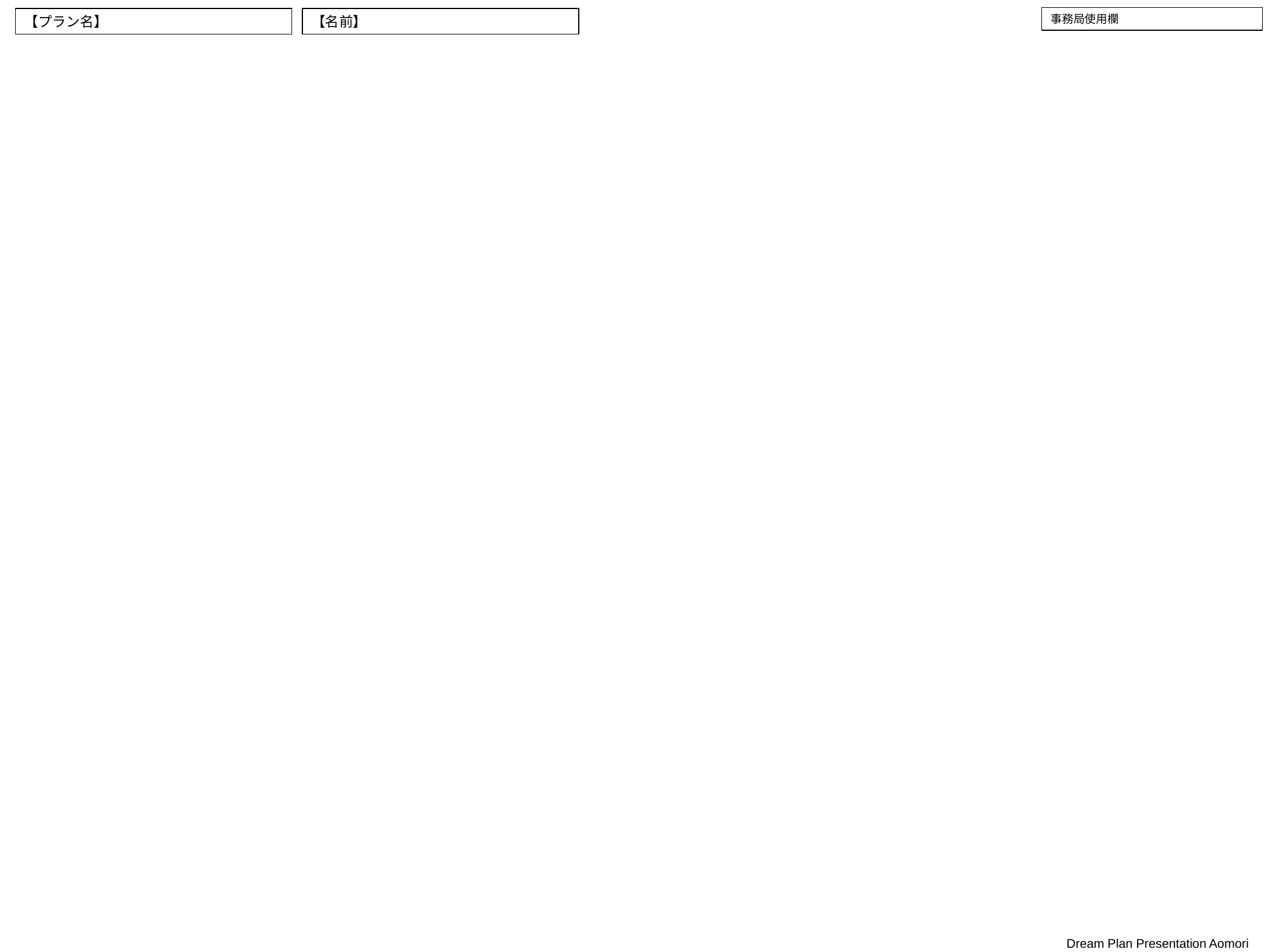

事務局使用欄
【プラン名】
【名前】
Dream Plan Presentation Aomori